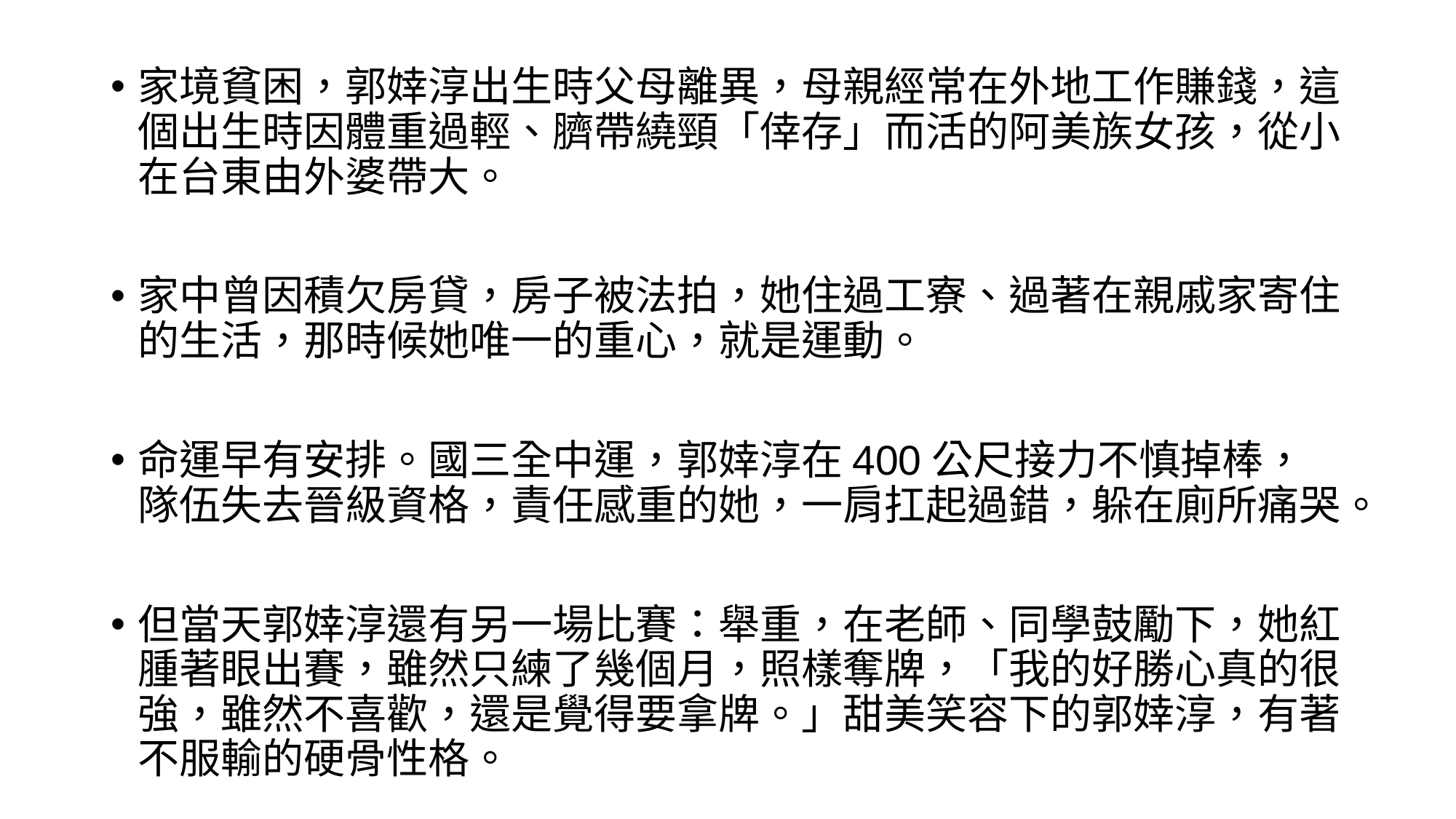

家境貧困，郭婞淳出生時父母離異，母親經常在外地工作賺錢，這個出生時因體重過輕、臍帶繞頸「倖存」而活的阿美族女孩，從小在台東由外婆帶大。

家中曾因積欠房貸，房子被法拍，她住過工寮、過著在親戚家寄住的生活，那時候她唯一的重心，就是運動。

命運早有安排。國三全中運，郭婞淳在400公尺接力不慎掉棒，隊伍失去晉級資格，責任感重的她，一肩扛起過錯，躲在廁所痛哭。

但當天郭婞淳還有另一場比賽：舉重，在老師、同學鼓勵下，她紅腫著眼出賽，雖然只練了幾個月，照樣奪牌，「我的好勝心真的很強，雖然不喜歡，還是覺得要拿牌。」甜美笑容下的郭婞淳，有著不服輸的硬骨性格。